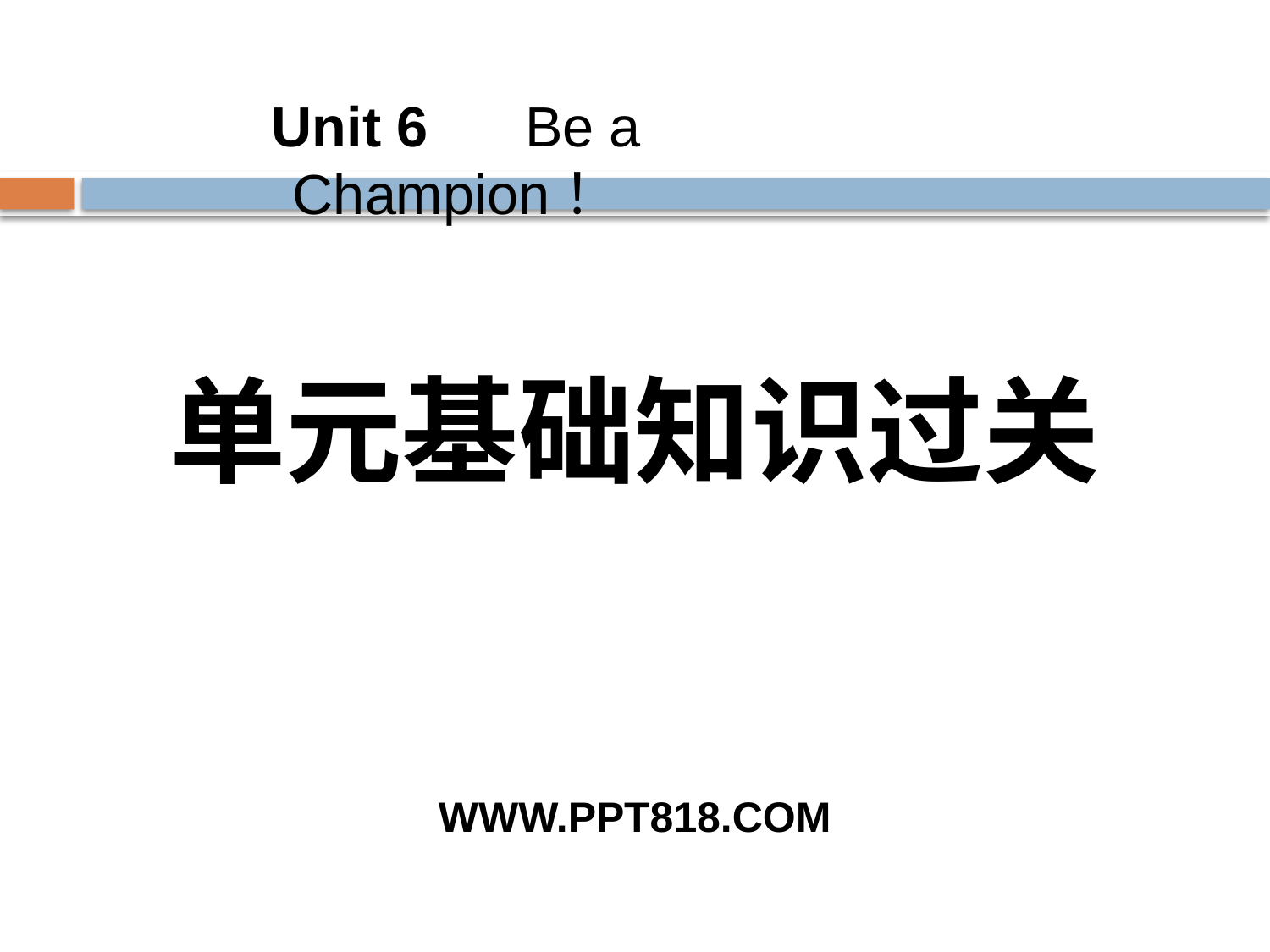

Unit 6　 Be a Champion！
单元基础知识过关
WWW.PPT818.COM